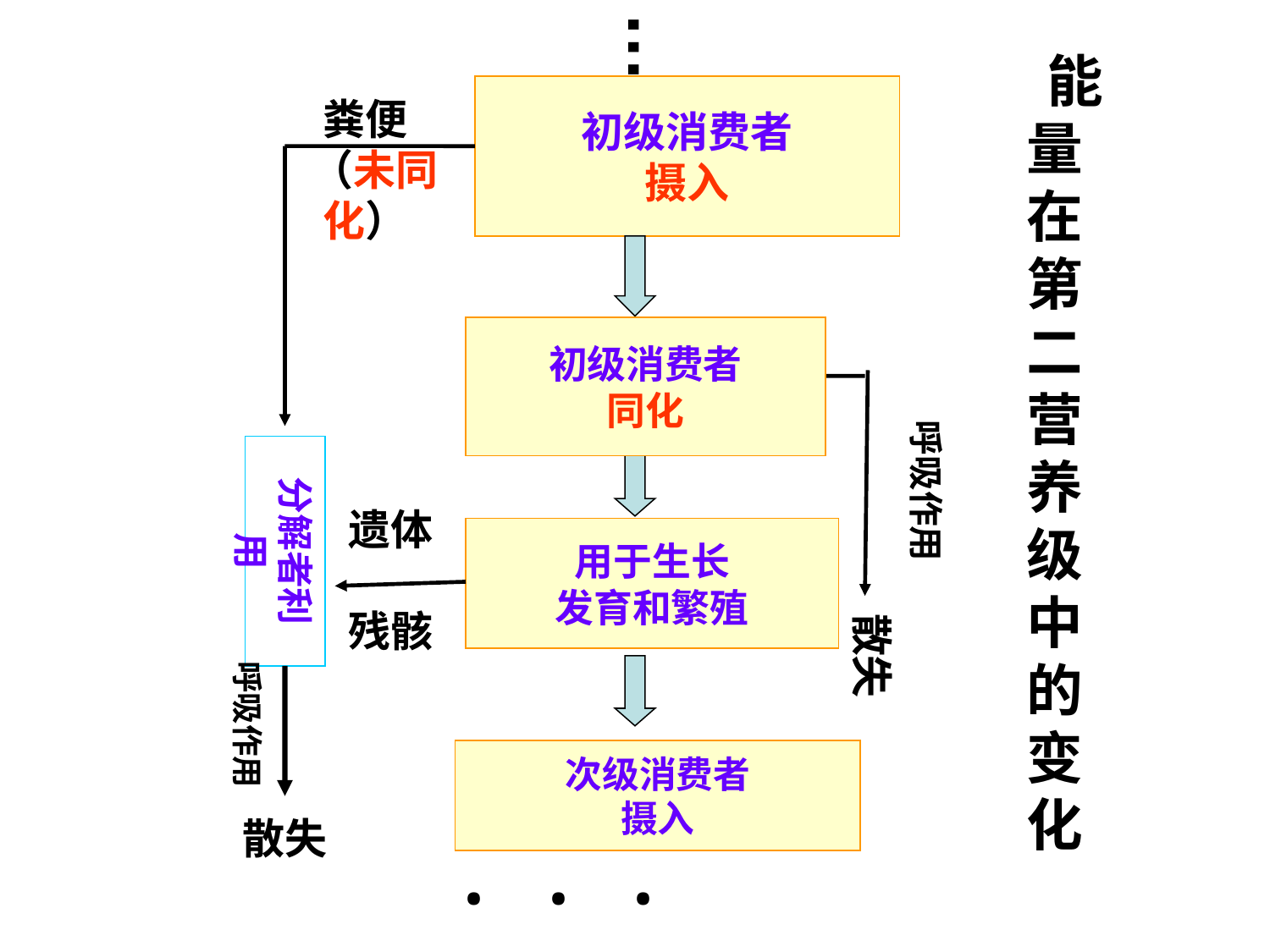

…
能量在第二营养级中的变化
初级消费者
摄入
粪便
 （未同化）

初级消费者
同化

呼吸作用

分解者利用

遗体

残骸

用于生长
发育和繁殖
散失
呼吸作用

次级消费者
摄入
散失
...